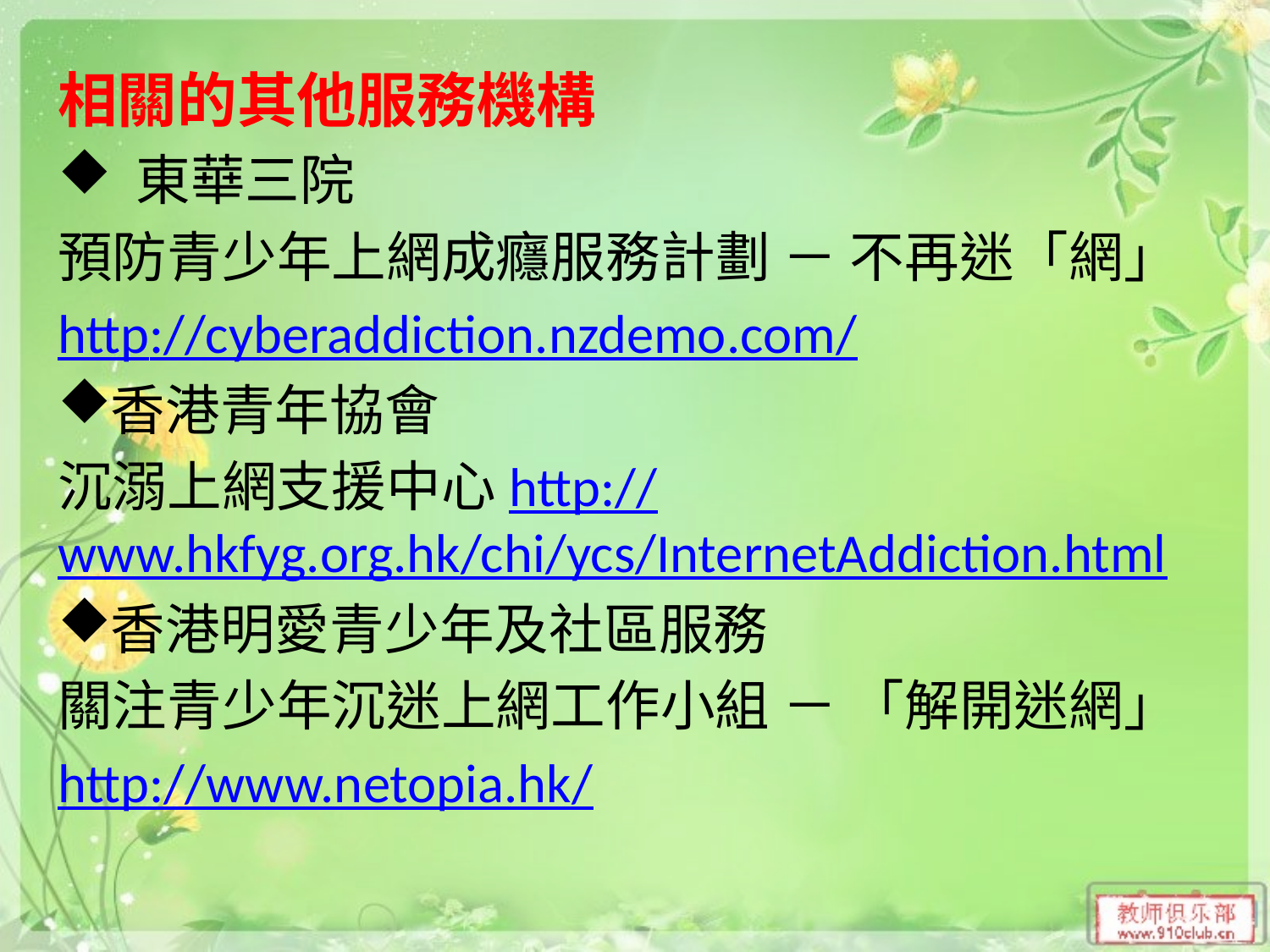

相關的其他服務機構
 東華三院
預防青少年上網成癮服務計劃 － 不再迷「網」
http://cyberaddiction.nzdemo.com/
香港青年協會
沉溺上網支援中心http://www.hkfyg.org.hk/chi/ycs/InternetAddiction.html
香港明愛青少年及社區服務
關注青少年沉迷上網工作小組 － 「解開迷網」
http://www.netopia.hk/